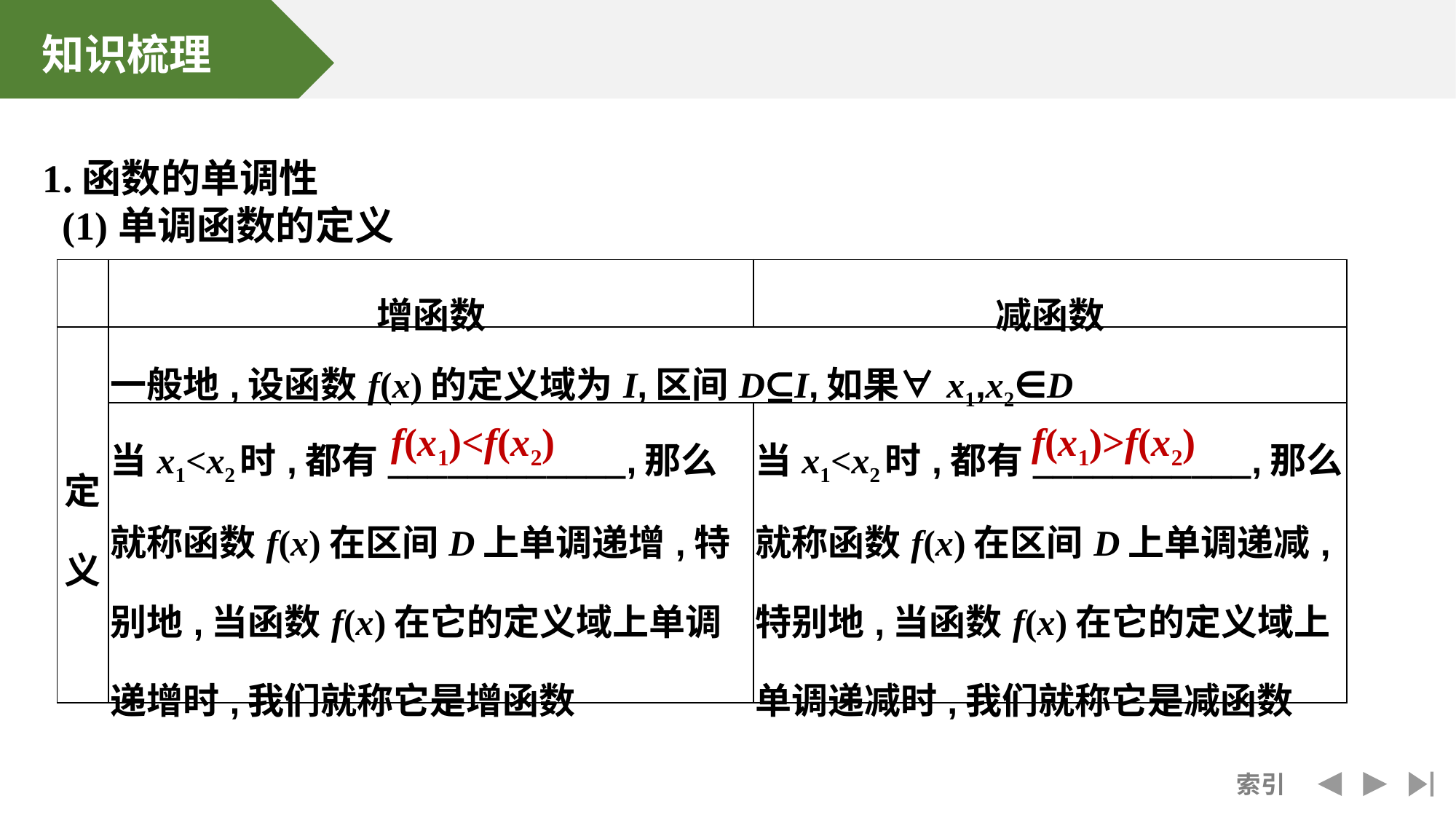

1.函数的单调性
  (1)单调函数的定义
|  | 增函数 | 减函数 |
| --- | --- | --- |
| 定义 | 一般地,设函数f(x)的定义域为I,区间D⊆I,如果∀x1,x2∈D |  |
|  | 当x1<x2时,都有\_\_\_\_\_\_\_\_\_\_\_\_,那么就称函数f(x)在区间D上单调递增,特别地,当函数f(x)在它的定义域上单调递增时,我们就称它是增函数 | 当x1<x2时,都有\_\_\_\_\_\_\_\_\_\_\_,那么就称函数f(x)在区间D上单调递减,特别地,当函数f(x)在它的定义域上单调递减时,我们就称它是减函数 |
f(x1)<f(x2)
f(x1)>f(x2)